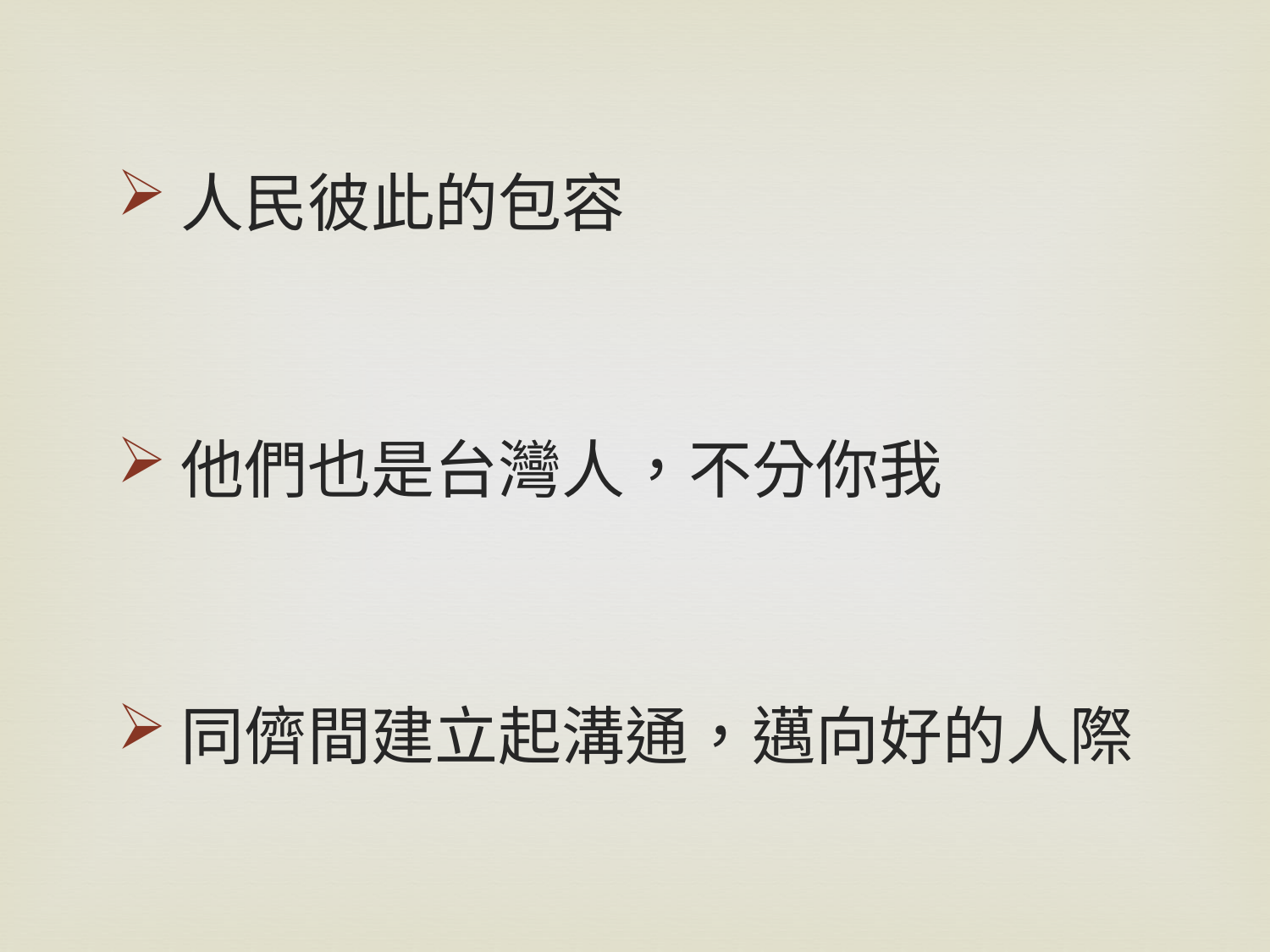

人民彼此的包容

他們也是台灣人，不分你我

同儕間建立起溝通，邁向好的人際